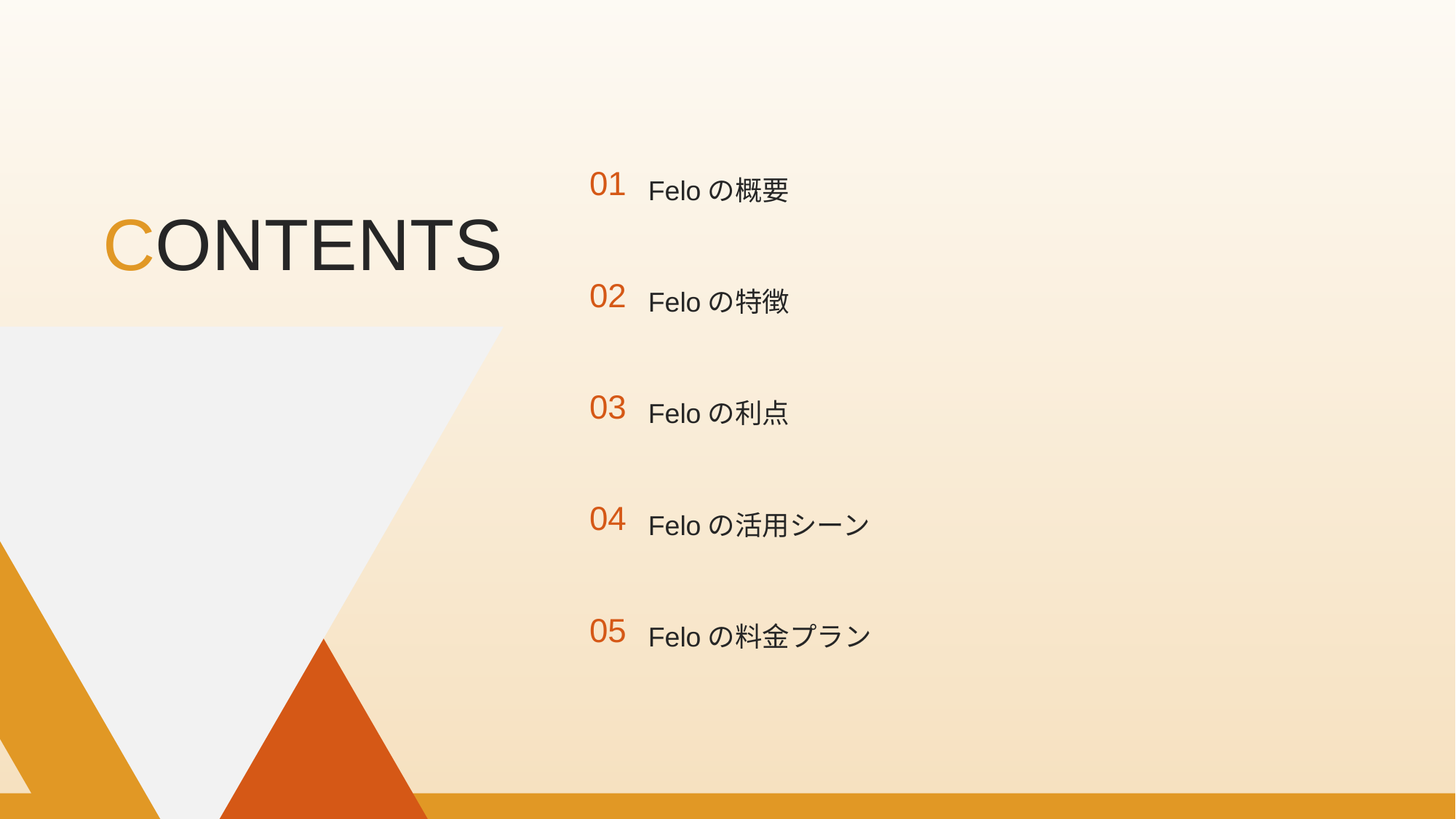

01
Feloの概要
CONTENTS
02
Feloの特徴

03
Feloの利点
04
Feloの活用シーン

05
Feloの料金プラン